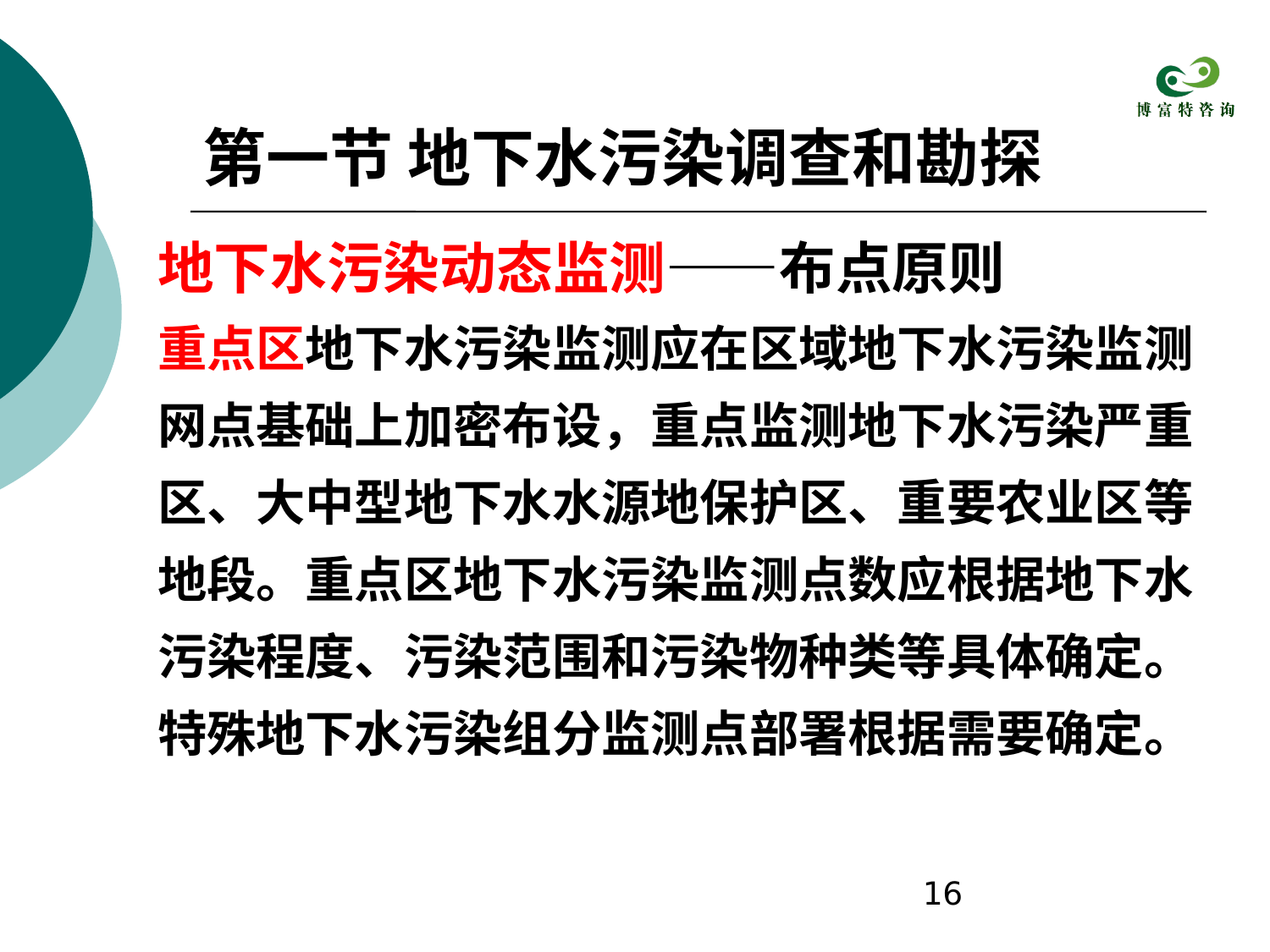

第一节 地下水污染调查和勘探
地下水污染动态监测——布点原则
重点区地下水污染监测应在区域地下水污染监测网点基础上加密布设，重点监测地下水污染严重区、大中型地下水水源地保护区、重要农业区等地段。重点区地下水污染监测点数应根据地下水污染程度、污染范围和污染物种类等具体确定。
特殊地下水污染组分监测点部署根据需要确定。

16